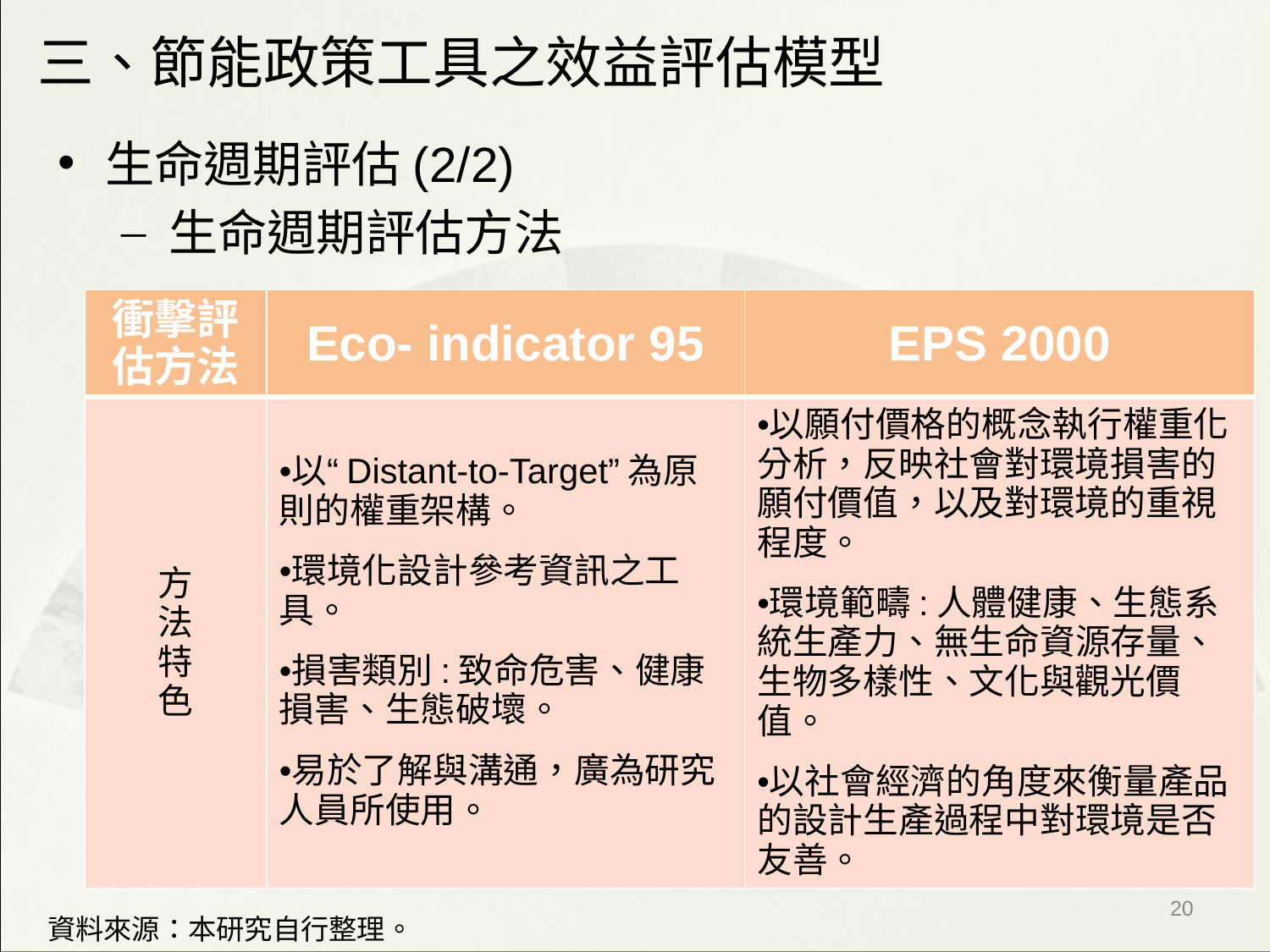

# 三、節能政策工具之效益評估模型
生命週期評估(2/2)
生命週期評估方法

| 衝擊評估方法 | Eco- indicator 95 | EPS 2000 |
| --- | --- | --- |
| 方 法 特 色 | 以“Distant-to-Target”為原則的權重架構。 環境化設計參考資訊之工具。 損害類別:致命危害、健康損害、生態破壞。 易於了解與溝通，廣為研究人員所使用。 | 以願付價格的概念執行權重化分析，反映社會對環境損害的願付價值，以及對環境的重視程度。 環境範疇:人體健康、生態系統生產力、無生命資源存量、生物多樣性、文化與觀光價值。 以社會經濟的角度來衡量產品的設計生產過程中對環境是否友善。 |
20
資料來源：本研究自行整理。